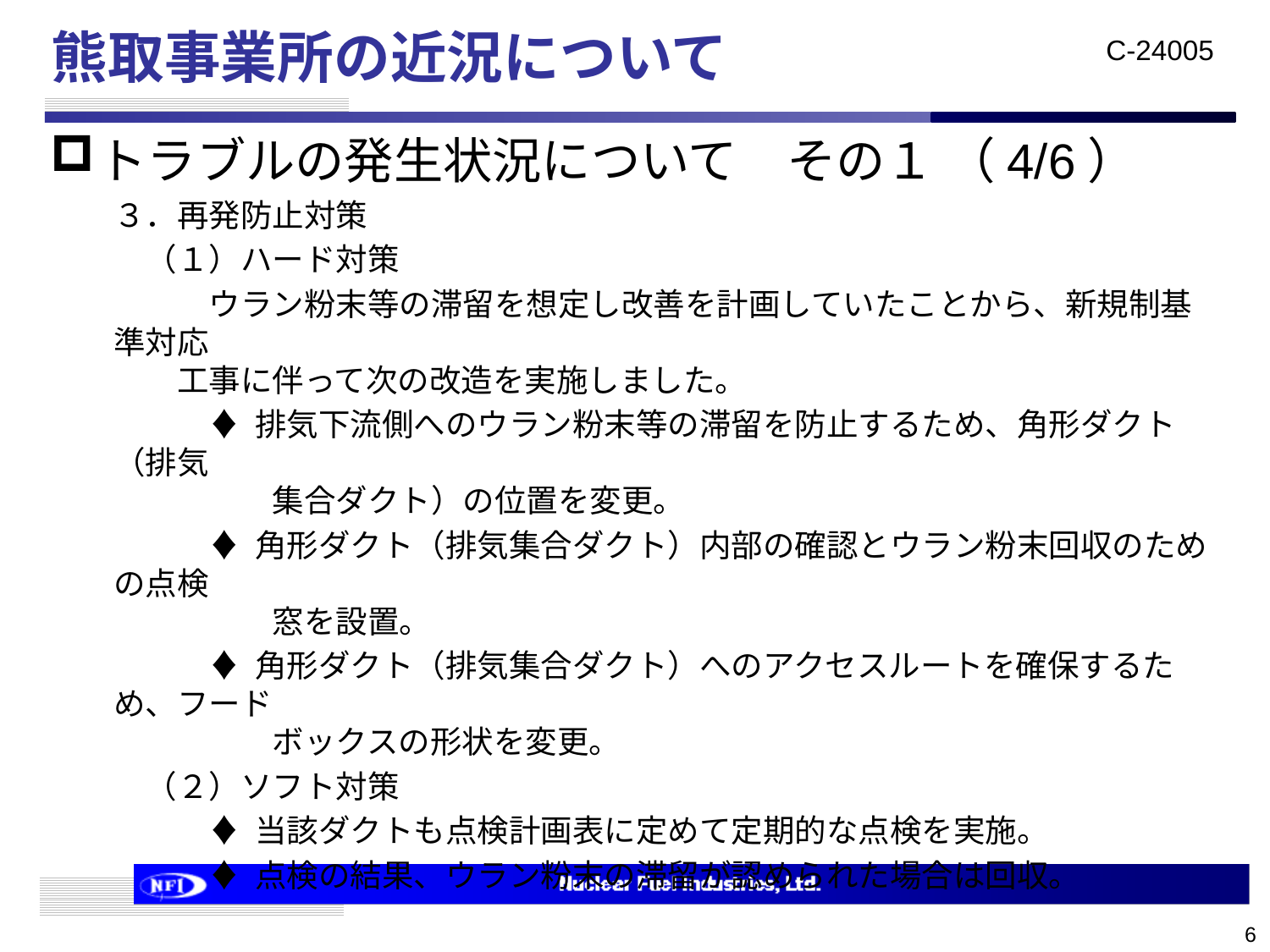

# 熊取事業所の近況について
トラブルの発生状況について　その１ （4/6）
３．再発防止対策
　（１）ハード対策
　　　ウラン粉末等の滞留を想定し改善を計画していたことから、新規制基準対応
　　工事に伴って次の改造を実施しました。
　　　♦  排気下流側へのウラン粉末等の滞留を防止するため、角形ダクト（排気
　　　　　集合ダクト）の位置を変更。
　　　♦  角形ダクト（排気集合ダクト）内部の確認とウラン粉末回収のための点検
　　　　　窓を設置。
　　　♦  角形ダクト（排気集合ダクト）へのアクセスルートを確保するため、フード
　　　　　ボックスの形状を変更。
　（２）ソフト対策
　　　♦  当該ダクトも点検計画表に定めて定期的な点検を実施。
　　　♦  点検の結果、ウラン粉末の滞留が認められた場合は回収。

6